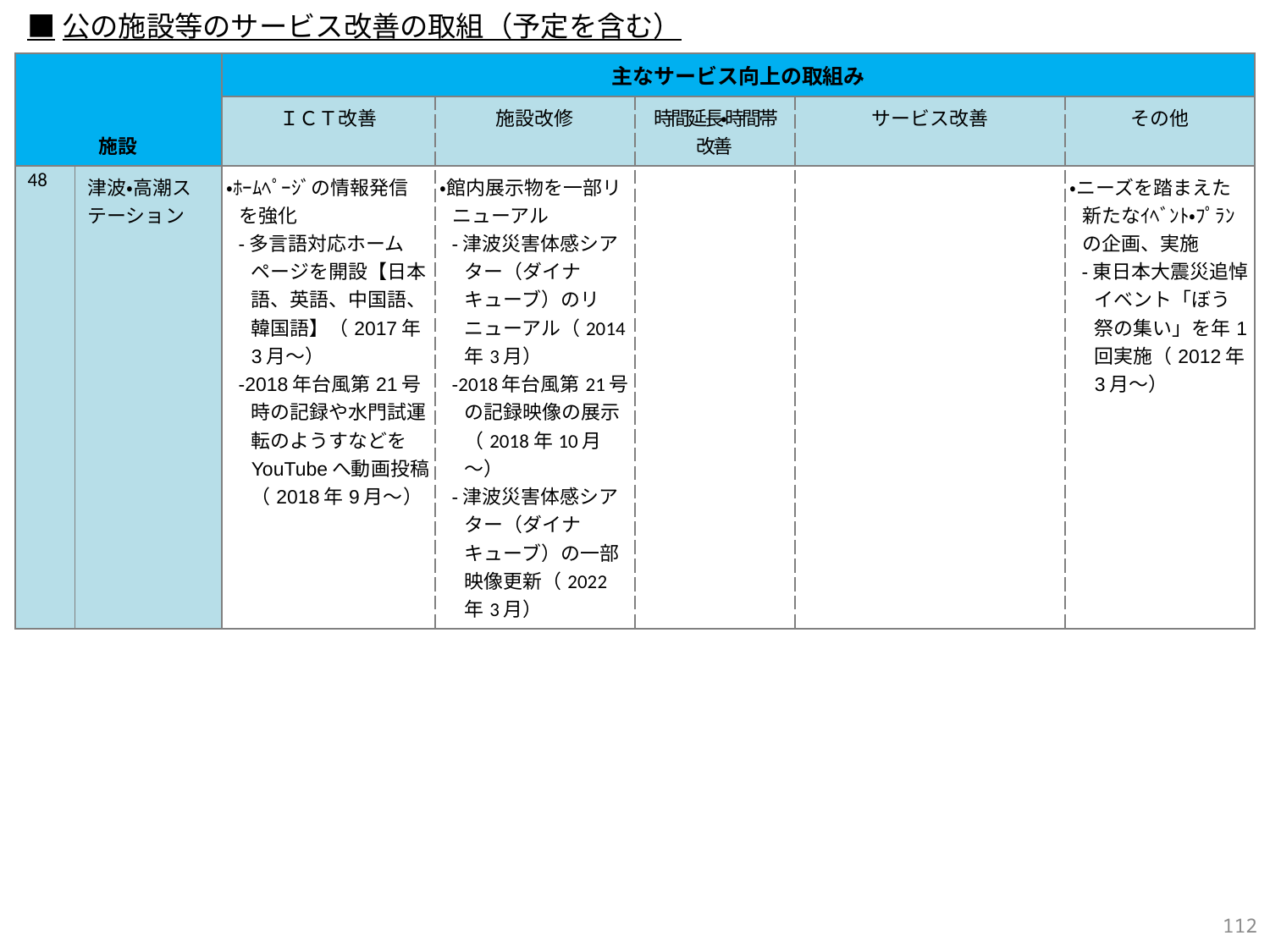

■公の施設等のサービス改善の取組（予定を含む）
| 施設 |  | 主なサービス向上の取組み |  |  |  |  |
| --- | --- | --- | --- | --- | --- | --- |
|  |  | ＩＣＴ改善 | 施設改修 | 時間延長・時間帯改善 | サービス改善 | その他 |
| 48 | 津波・高潮ステーション | ・ﾎｰﾑﾍﾟｰｼﾞの情報発信 を強化 -多言語対応ホームページを開設【日本語、英語、中国語、韓国語】（2017年3月～） -2018年台風第21号時の記録や水門試運転のようすなどをYouTubeへ動画投稿（2018年9月～） | ・館内展示物を一部リニューアル -津波災害体感シアター（ダイナキューブ）のリニューアル（2014年3月） -2018年台風第21号の記録映像の展示（2018年10月～） -津波災害体感シアター（ダイナキューブ）の一部映像更新（2022年3月） |  |  | ・ニーズを踏まえた新たなｲﾍﾞﾝﾄ・ﾌﾟﾗﾝの企画、実施 -東日本大震災追悼イベント「ぼう祭の集い」を年1回実施（2012年3月～） |
112